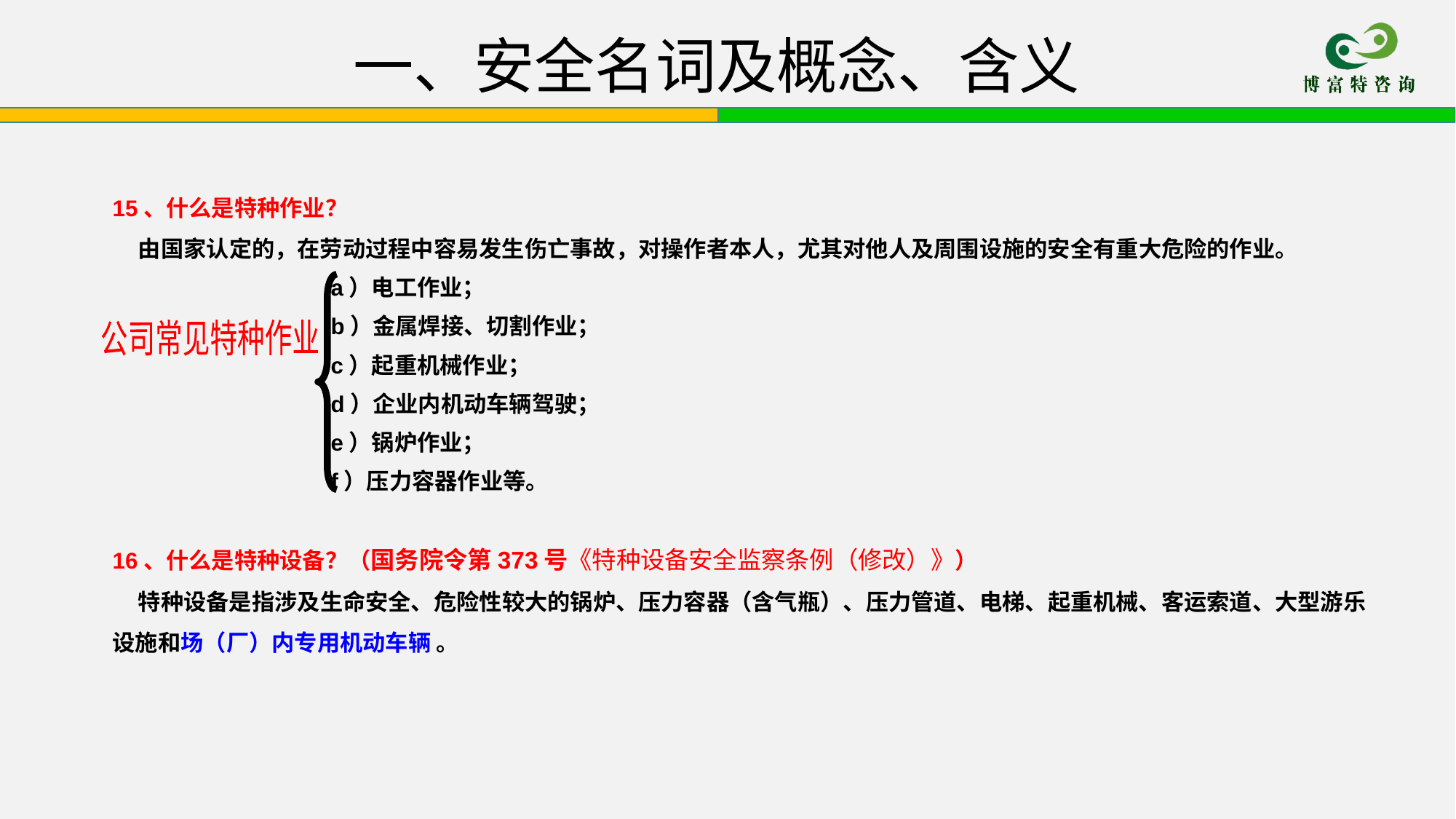

# 一、安全名词及概念、含义
15、什么是特种作业？
    由国家认定的，在劳动过程中容易发生伤亡事故，对操作者本人，尤其对他人及周围设施的安全有重大危险的作业。
		a）电工作业；
b）金属焊接、切割作业；
c）起重机械作业；
d）企业内机动车辆驾驶；
e）锅炉作业；
f）压力容器作业等。

16、什么是特种设备？（国务院令第373号《特种设备安全监察条例（修改）》）
    特种设备是指涉及生命安全、危险性较大的锅炉、压力容器（含气瓶）、压力管道、电梯、起重机械、客运索道、大型游乐设施和场（厂）内专用机动车辆 。

公司常见特种作业
10